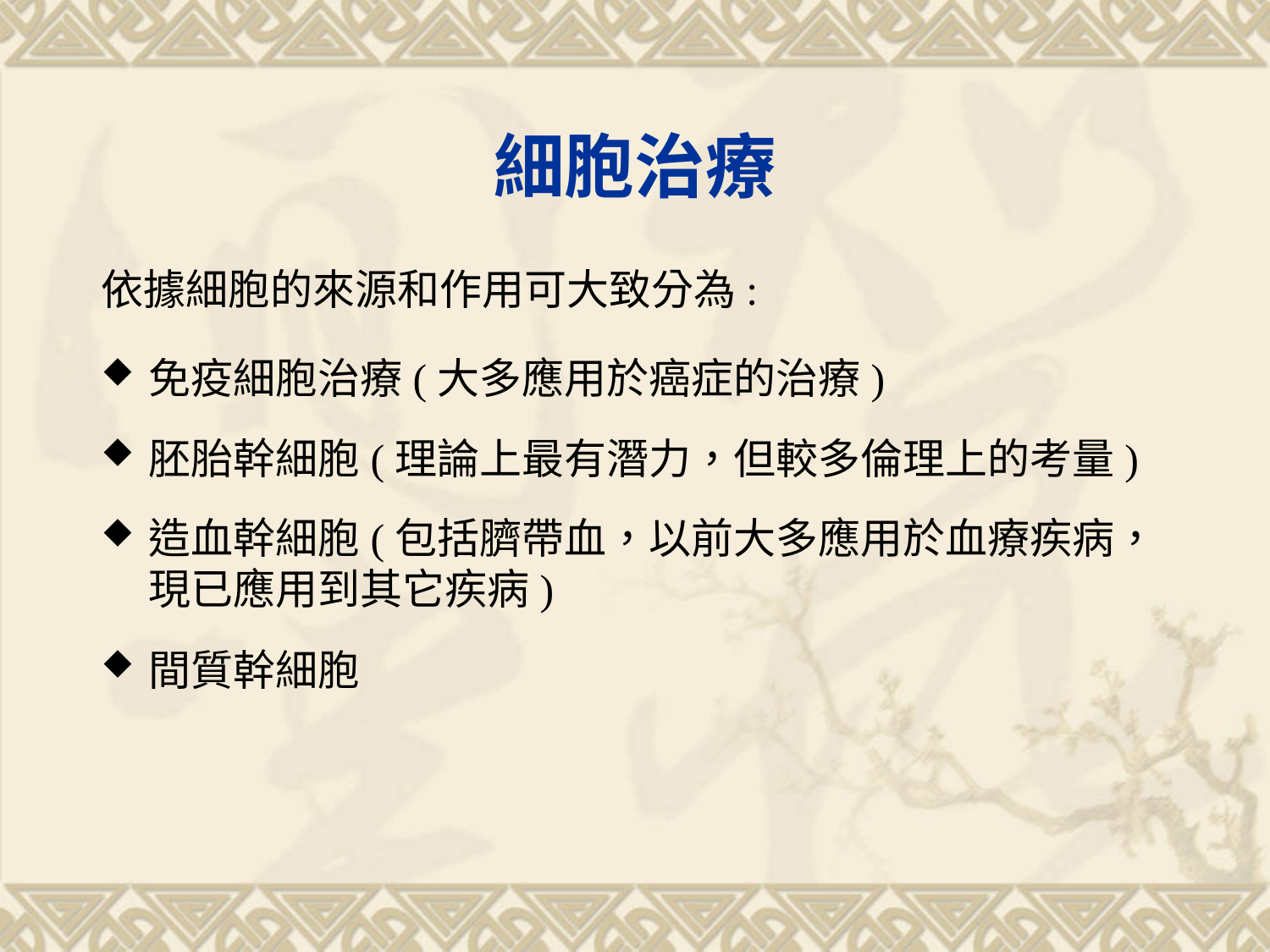

# 細胞治療
依據細胞的來源和作用可大致分為:

免疫細胞治療(大多應用於癌症的治療)
胚胎幹細胞(理論上最有潛力，但較多倫理上的考量)
造血幹細胞(包括臍帶血，以前大多應用於血療疾病，現已應用到其它疾病)
間質幹細胞